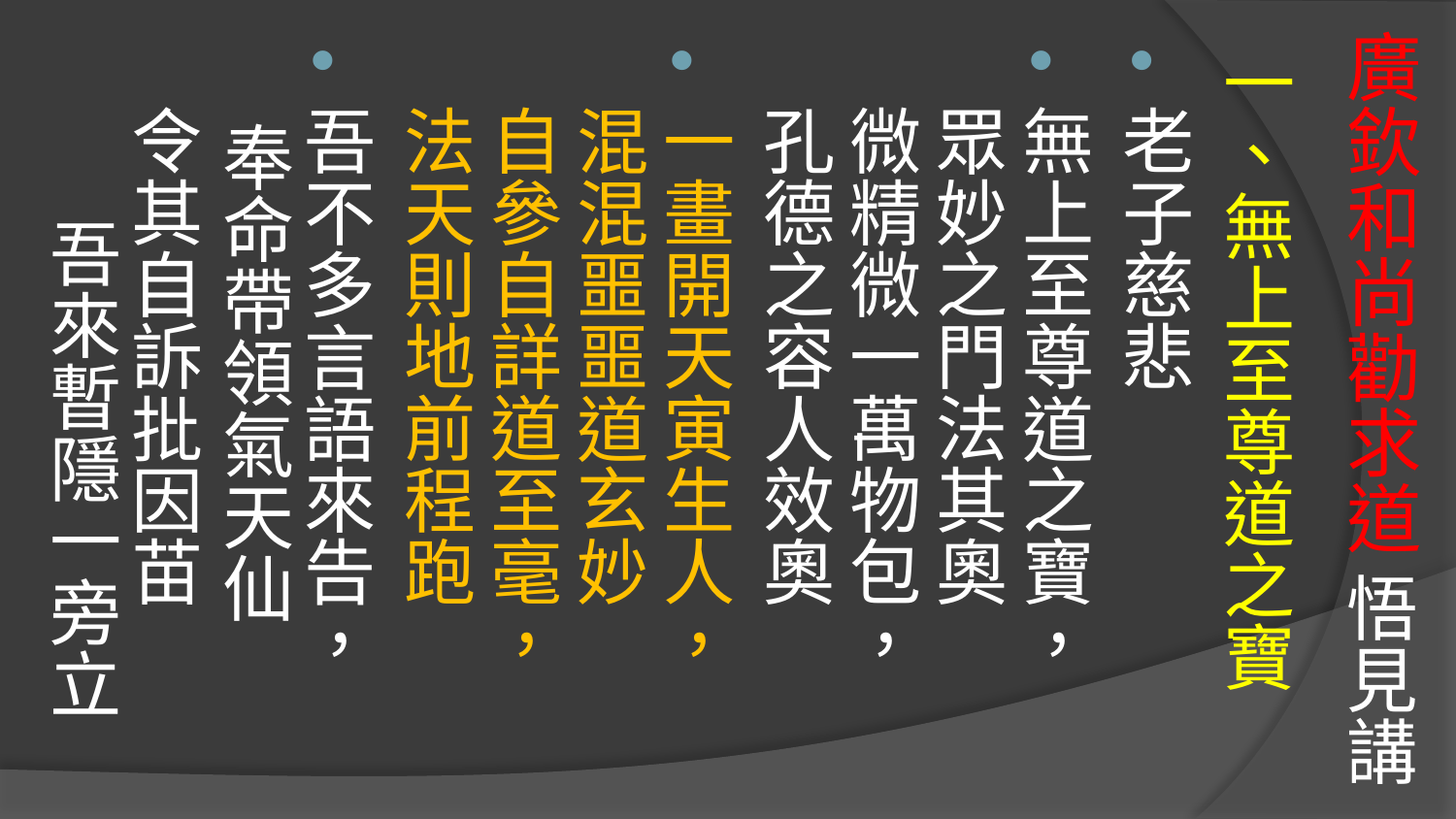

# 廣欽和尚勸求道 悟見講
一、無上至尊道之寶
老子慈悲
無上至尊道之寶，    眾妙之門法其奧
微精微一萬物包，  孔德之容人效奧
一畫開天寅生人，  混混噩噩道玄妙
自參自詳道至毫，  法天則地前程跑
吾不多言語來告，        奉命帶領氣天仙
令其自訴批因苗                  吾來暫隱一旁立